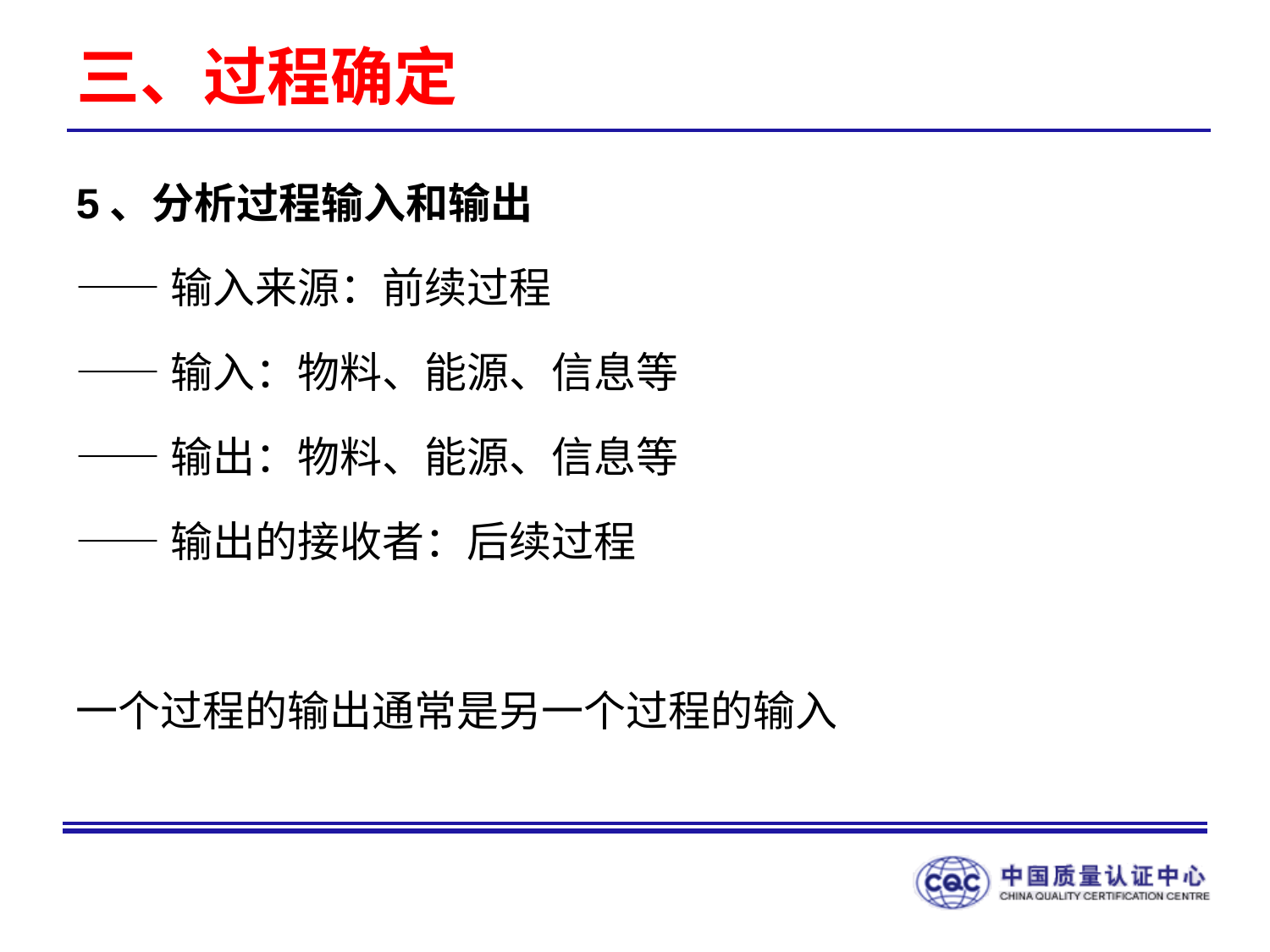

# 三、过程确定
5、分析过程输入和输出
——输入来源：前续过程
——输入：物料、能源、信息等
——输出：物料、能源、信息等
——输出的接收者：后续过程

一个过程的输出通常是另一个过程的输入